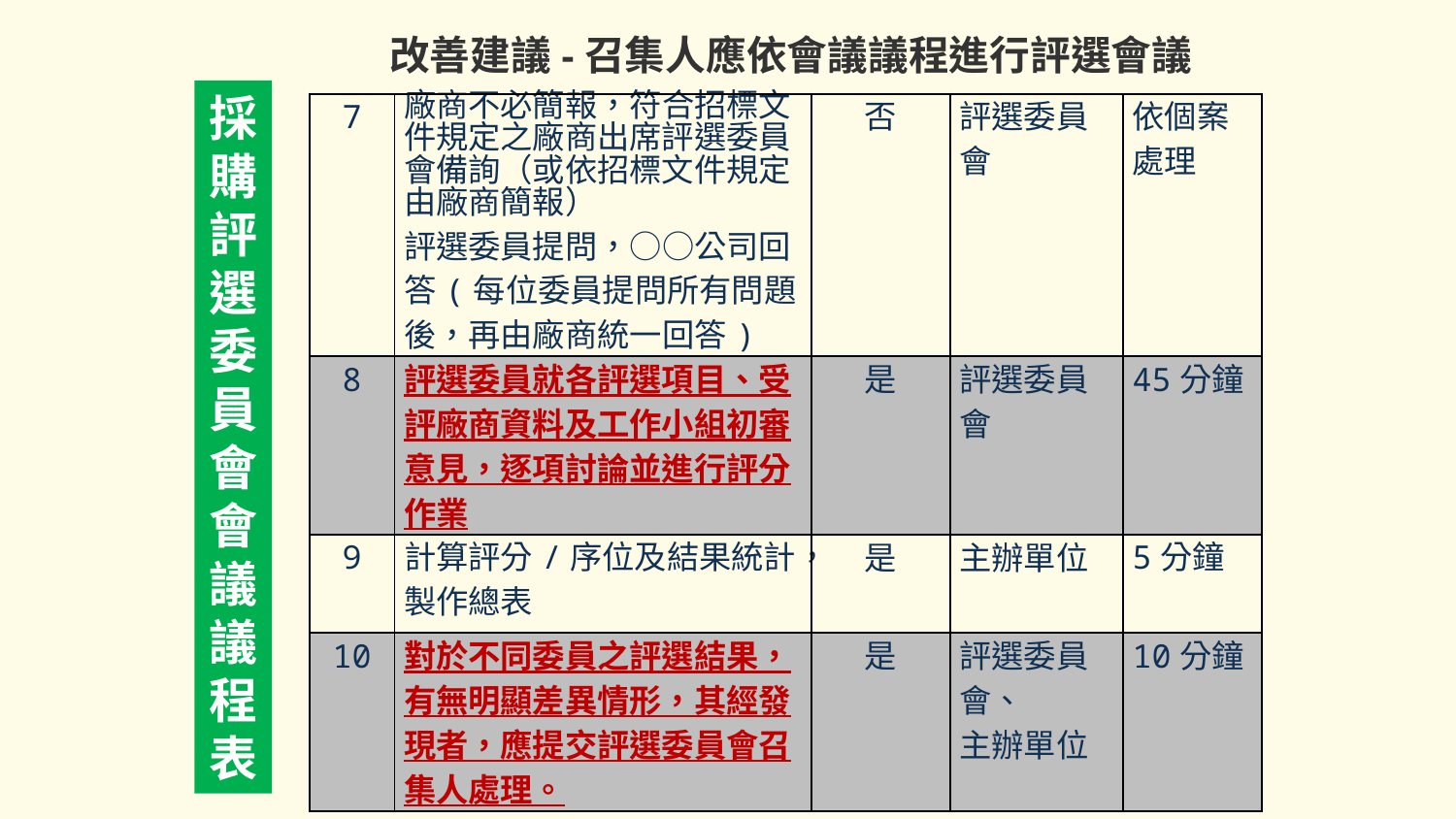

改善建議-召集人應依會議議程進行評選會議

採
購
評
選
委
員
會
會
議
議
程
表
| 7 | 廠商不必簡報，符合招標文件規定之廠商出席評選委員會備詢（或依招標文件規定由廠商簡報） 評選委員提問，○○公司回答(每位委員提問所有問題後，再由廠商統一回答) | 否 | 評選委員會 | 依個案處理 |
| --- | --- | --- | --- | --- |
| 8 | 評選委員就各評選項目、受評廠商資料及工作小組初審意見，逐項討論並進行評分作業 | 是 | 評選委員會 | 45分鐘 |
| 9 | 計算評分/序位及結果統計，製作總表 | 是 | 主辦單位 | 5分鐘 |
| 10 | 對於不同委員之評選結果，有無明顯差異情形，其經發現者，應提交評選委員會召集人處理。 | 是 | 評選委員會、 主辦單位 | 10分鐘 |